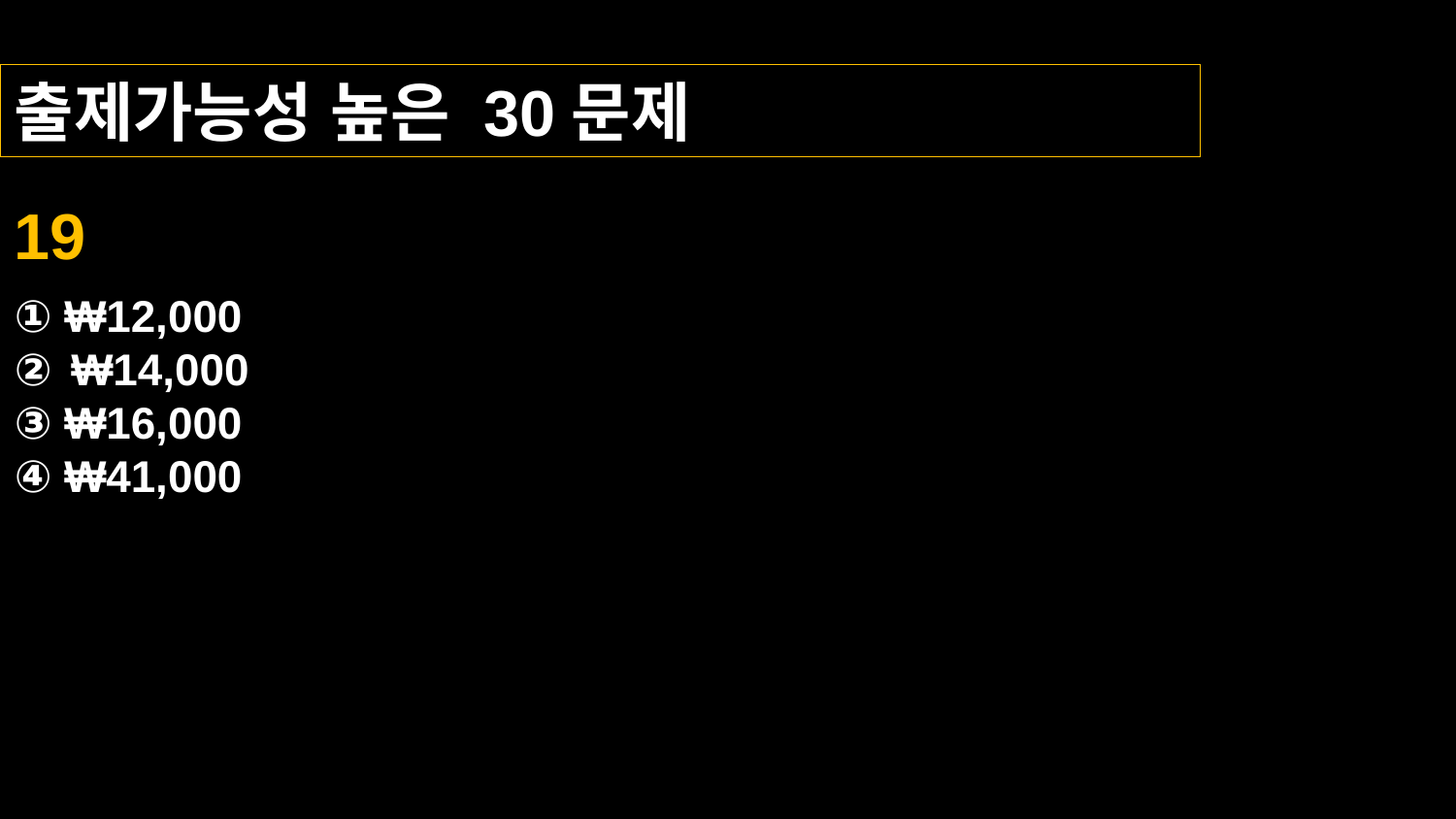

출제가능성 높은 30문제
19
① ₩12,000
② ₩14,000
③ ₩16,000
④ ₩41,000